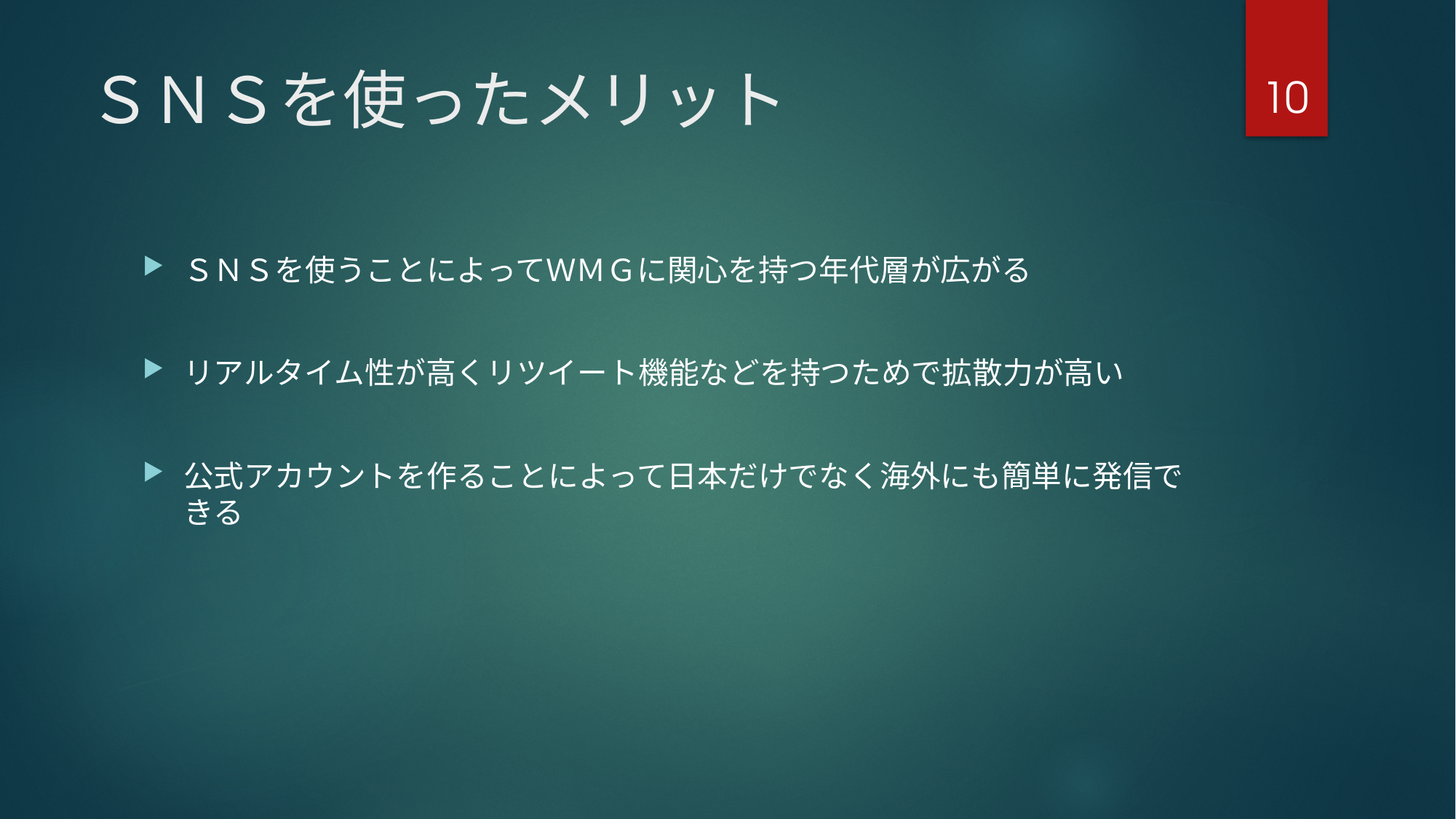

10
# ＳＮＳを使ったメリット
ＳＮＳを使うことによってＷＭＧに関心を持つ年代層が広がる

リアルタイム性が高くリツイート機能などを持つためで拡散力が高い

公式アカウントを作ることによって日本だけでなく海外にも簡単に発信できる